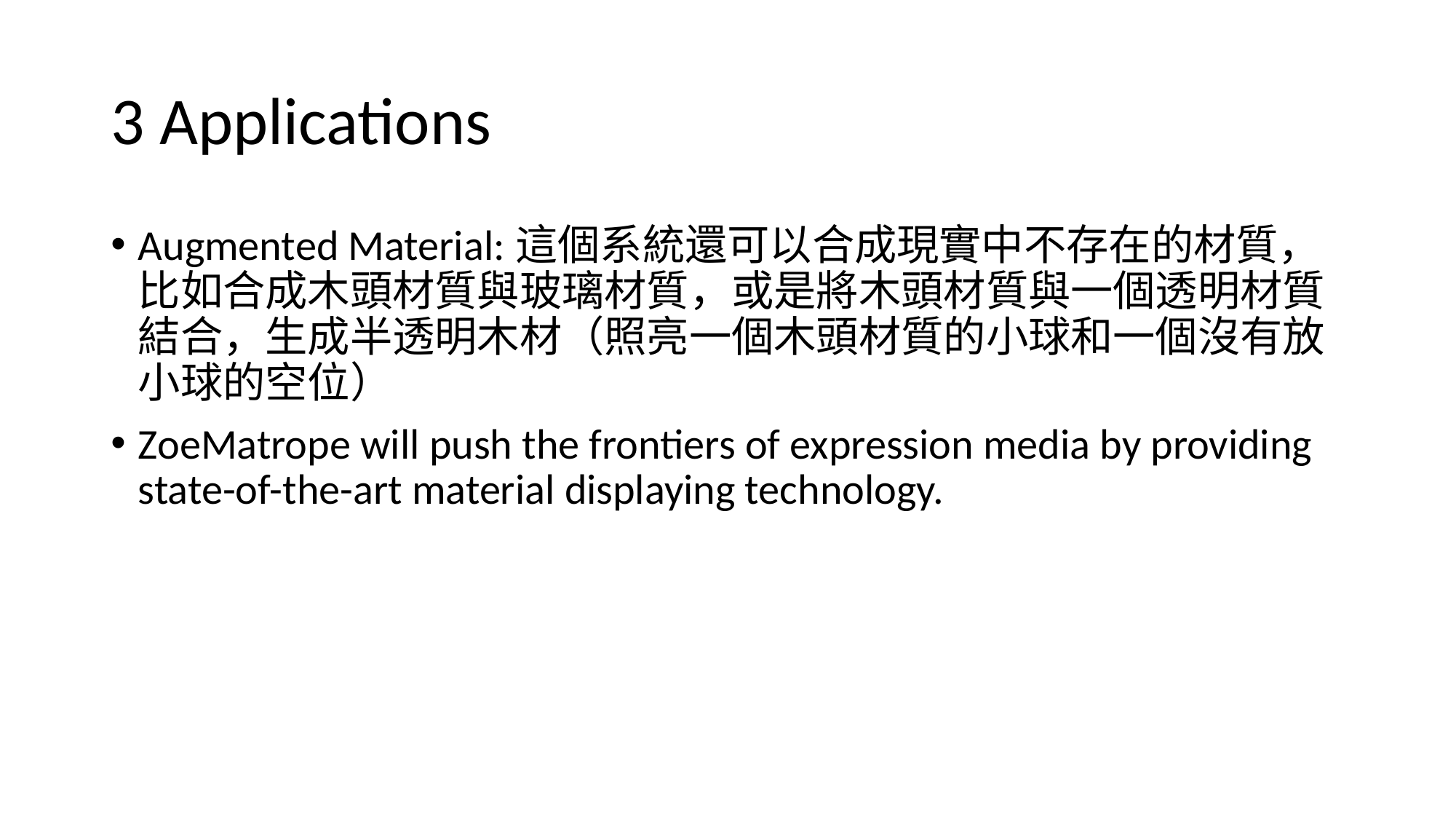

# 3 Applications
Augmented Material:這個系統還可以合成現實中不存在的材質，比如合成木頭材質與玻璃材質，或是將木頭材質與一個透明材質結合，生成半透明木材（照亮一個木頭材質的小球和一個沒有放小球的空位）
ZoeMatrope will push the frontiers of expression media by providing state-of-the-art material displaying technology.